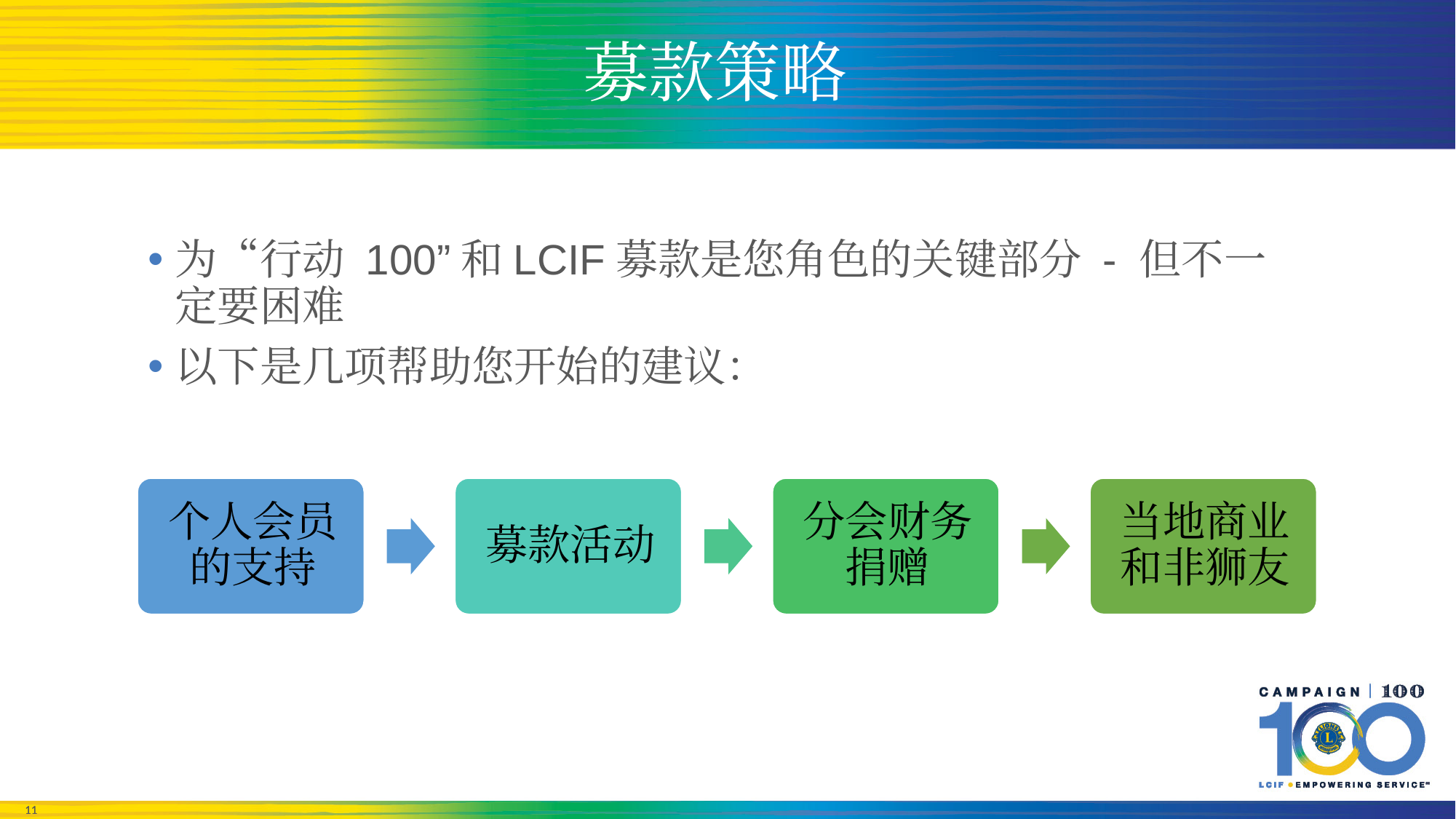

# 募款策略
为“行动 100”和LCIF募款是您角色的关键部分 - 但不一定要困难
以下是几项帮助您开始的建议：

个人会员的支持

募款活动

分会财务捐赠

当地商业和非狮友